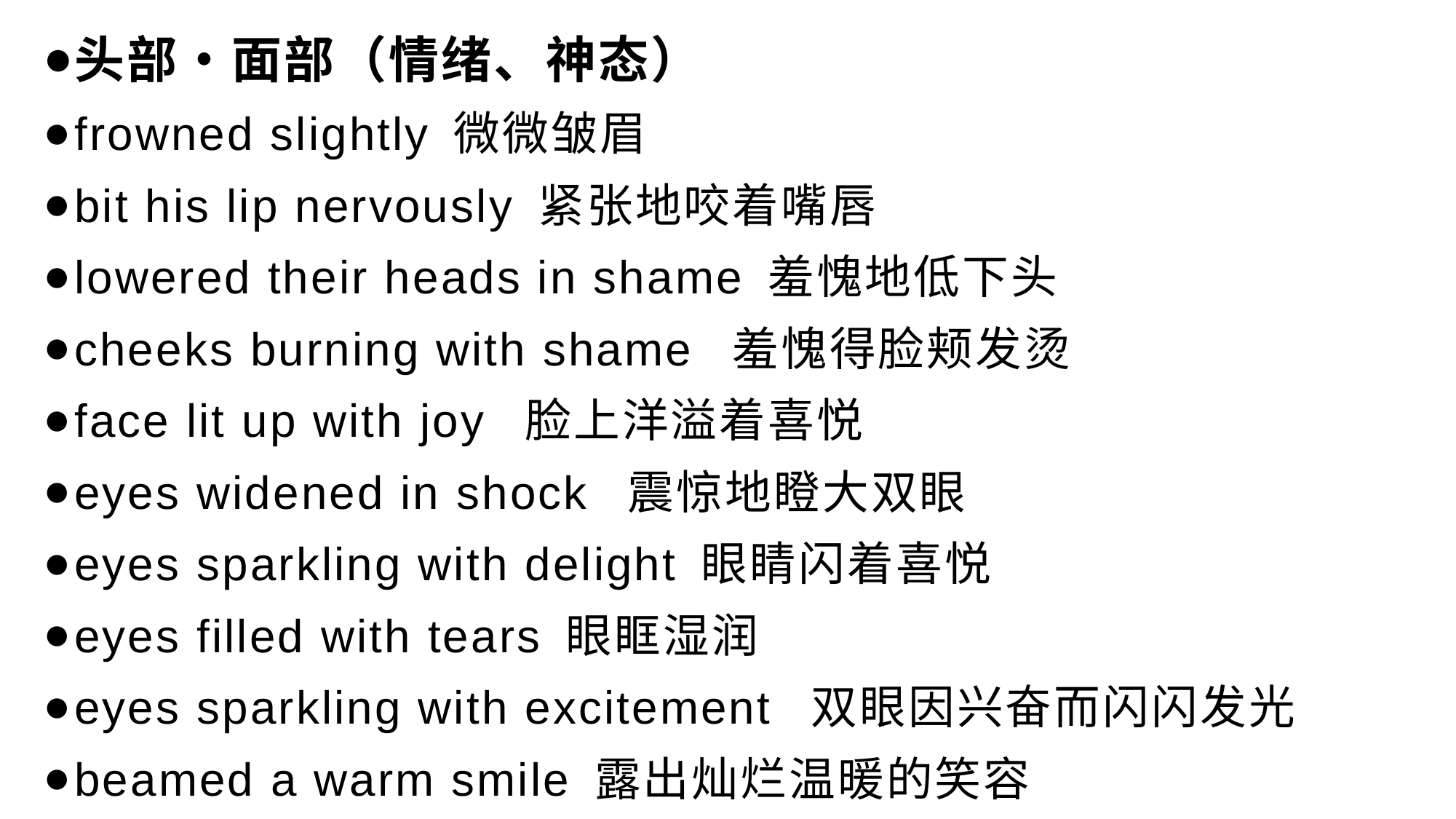

头部・面部（情绪、神态）
frowned slightly 微微皱眉
bit his lip nervously 紧张地咬着嘴唇
lowered their heads in shame 羞愧地低下头
cheeks burning with shame  羞愧得脸颊发烫
face lit up with joy  脸上洋溢着喜悦
eyes widened in shock  震惊地瞪大双眼
eyes sparkling with delight 眼睛闪着喜悦
eyes filled with tears 眼眶湿润
eyes sparkling with excitement  双眼因兴奋而闪闪发光
beamed a warm smile 露出灿烂温暖的笑容